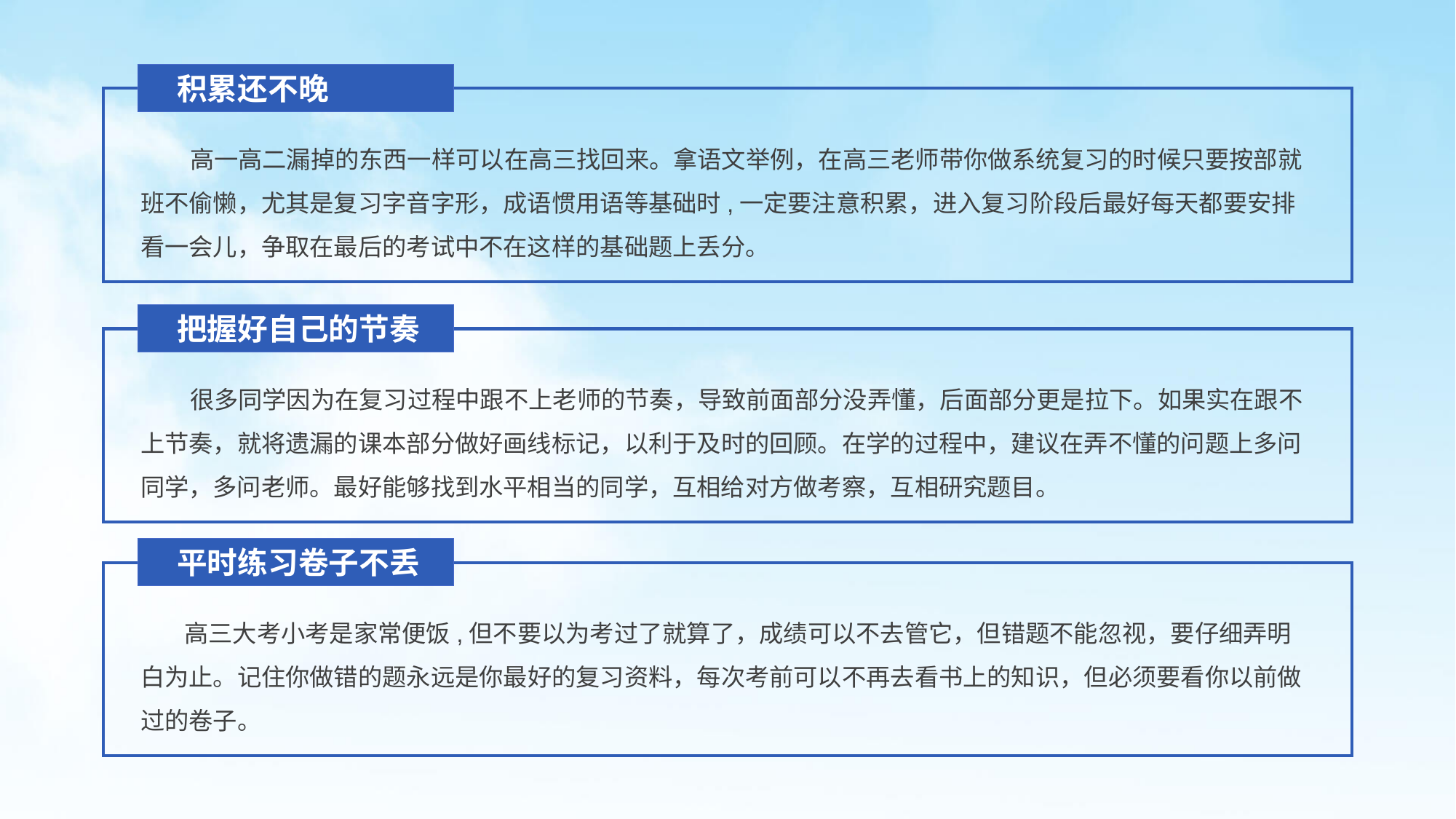

积累还不晚

        高一高二漏掉的东西一样可以在高三找回来。拿语文举例，在高三老师带你做系统复习的时候只要按部就班不偷懒，尤其是复习字音字形，成语惯用语等基础时,一定要注意积累，进入复习阶段后最好每天都要安排看一会儿，争取在最后的考试中不在这样的基础题上丢分。
   把握好自己的节奏

        很多同学因为在复习过程中跟不上老师的节奏，导致前面部分没弄懂，后面部分更是拉下。如果实在跟不上节奏，就将遗漏的课本部分做好画线标记，以利于及时的回顾。在学的过程中，建议在弄不懂的问题上多问同学，多问老师。最好能够找到水平相当的同学，互相给对方做考察，互相研究题目。
   平时练习卷子不丢

       高三大考小考是家常便饭,但不要以为考过了就算了，成绩可以不去管它，但错题不能忽视，要仔细弄明白为止。记住你做错的题永远是你最好的复习资料，每次考前可以不再去看书上的知识，但必须要看你以前做过的卷子。